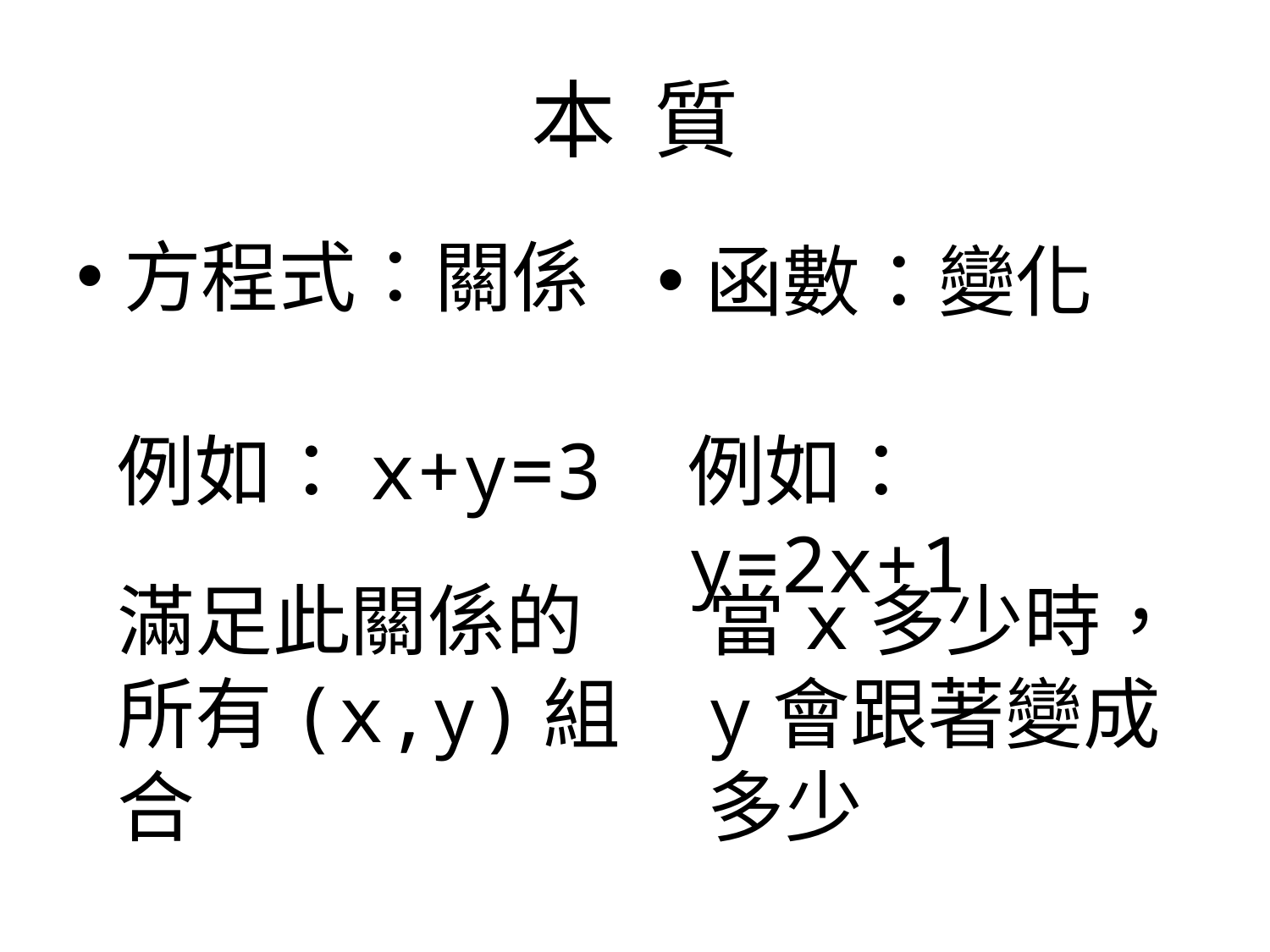

# 本  質
方程式：關係

函數：變化
例如：x+y=3
例如：y=2x+1
滿足此關係的所有(x,y)組合
當x多少時，
y會跟著變成多少